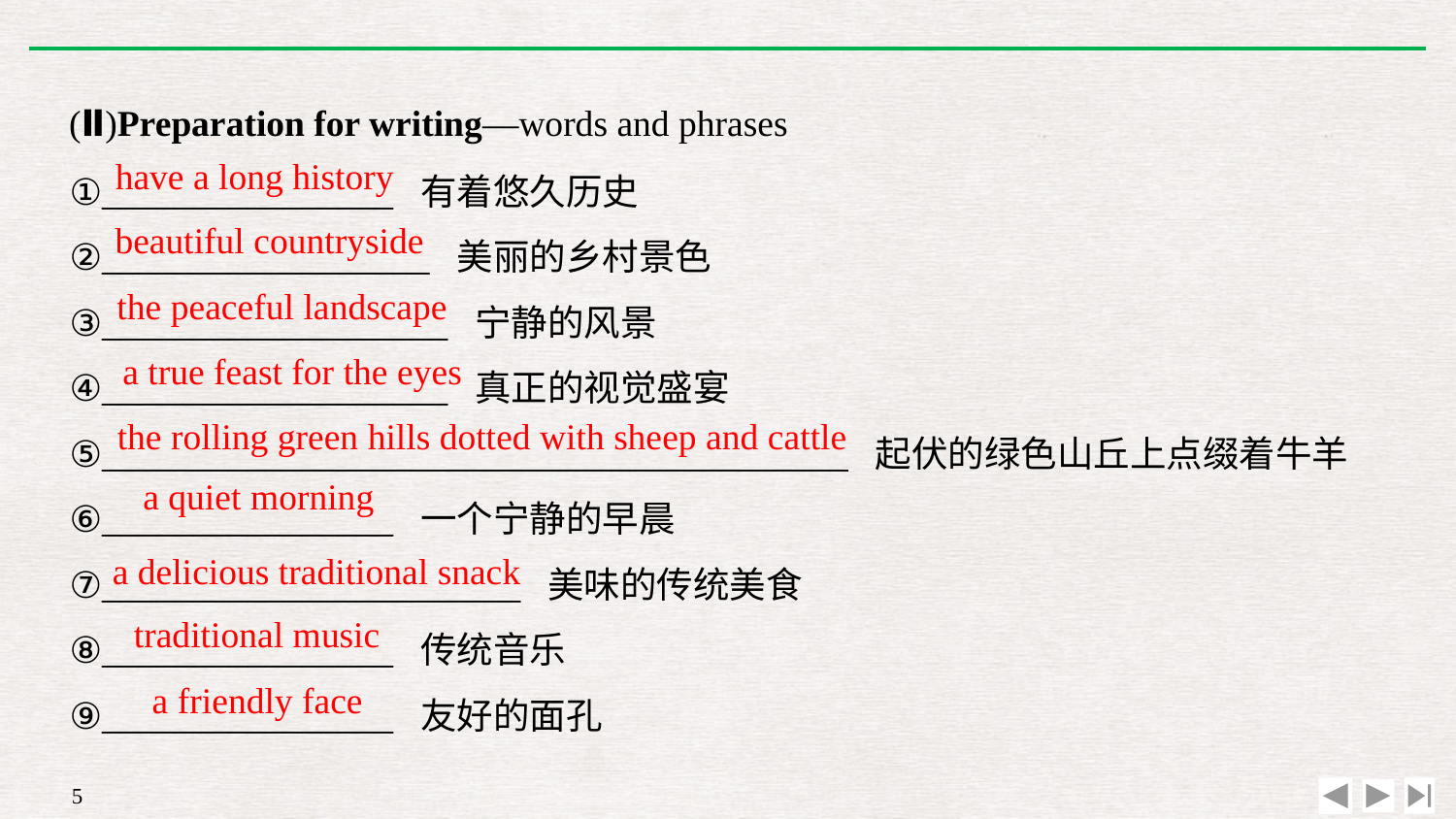

(Ⅱ)Preparation for writing—words and phrases
①________________  有着悠久历史
②__________________  美丽的乡村景色
③___________________  宁静的风景
④___________________  真正的视觉盛宴
⑤_________________________________________  起伏的绿色山丘上点缀着牛羊
⑥________________  一个宁静的早晨
⑦_______________________  美味的传统美食
⑧________________  传统音乐
⑨________________  友好的面孔
have a long history
beautiful countryside
the peaceful landscape
a true feast for the eyes
the rolling green hills dotted with sheep and cattle
a quiet morning
a delicious traditional snack
traditional music
a friendly face